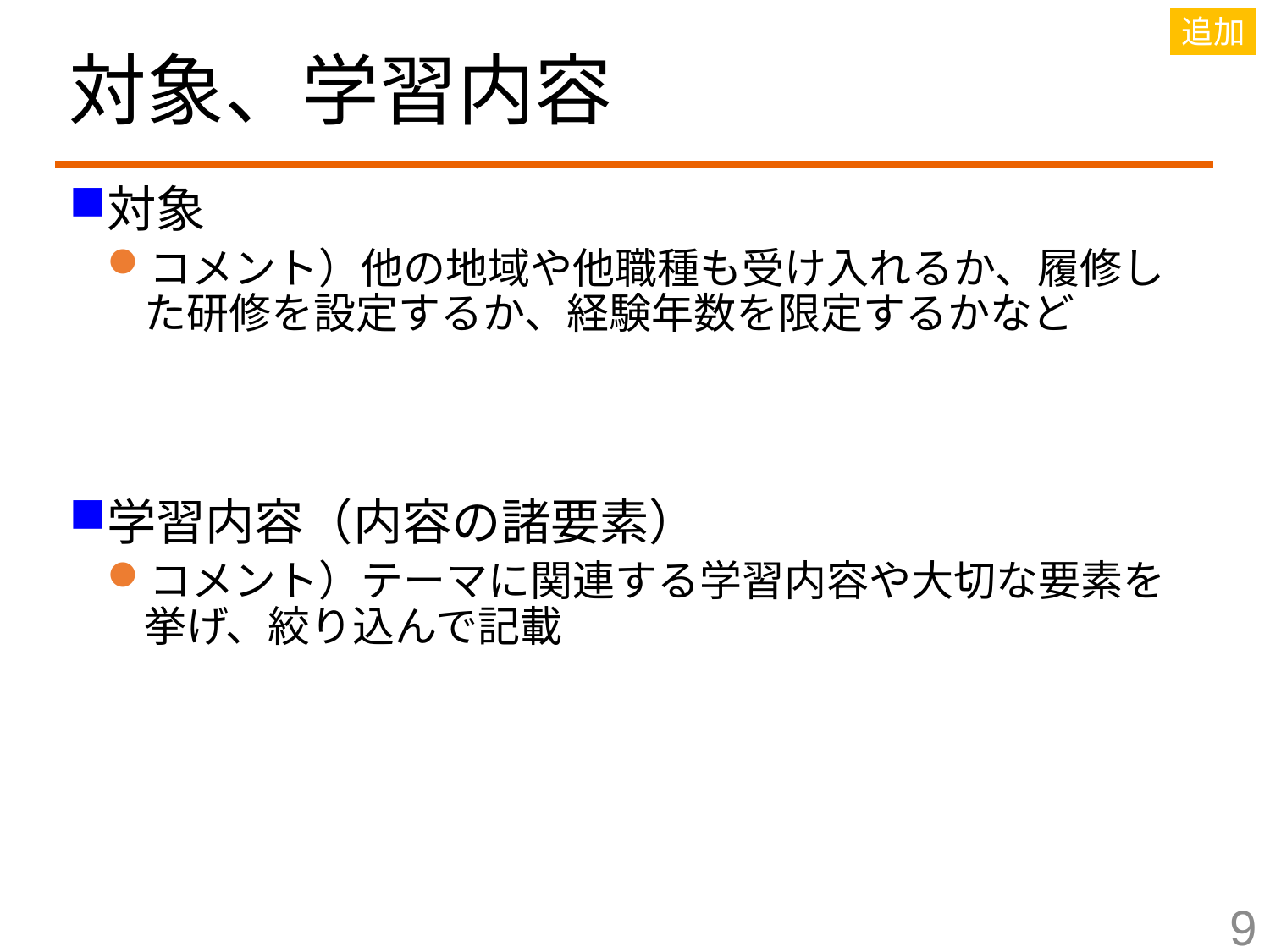

追加
# 対象、学習内容
対象
コメント）他の地域や他職種も受け入れるか、履修した研修を設定するか、経験年数を限定するかなど

学習内容（内容の諸要素）
コメント）テーマに関連する学習内容や大切な要素を挙げ、絞り込んで記載

9